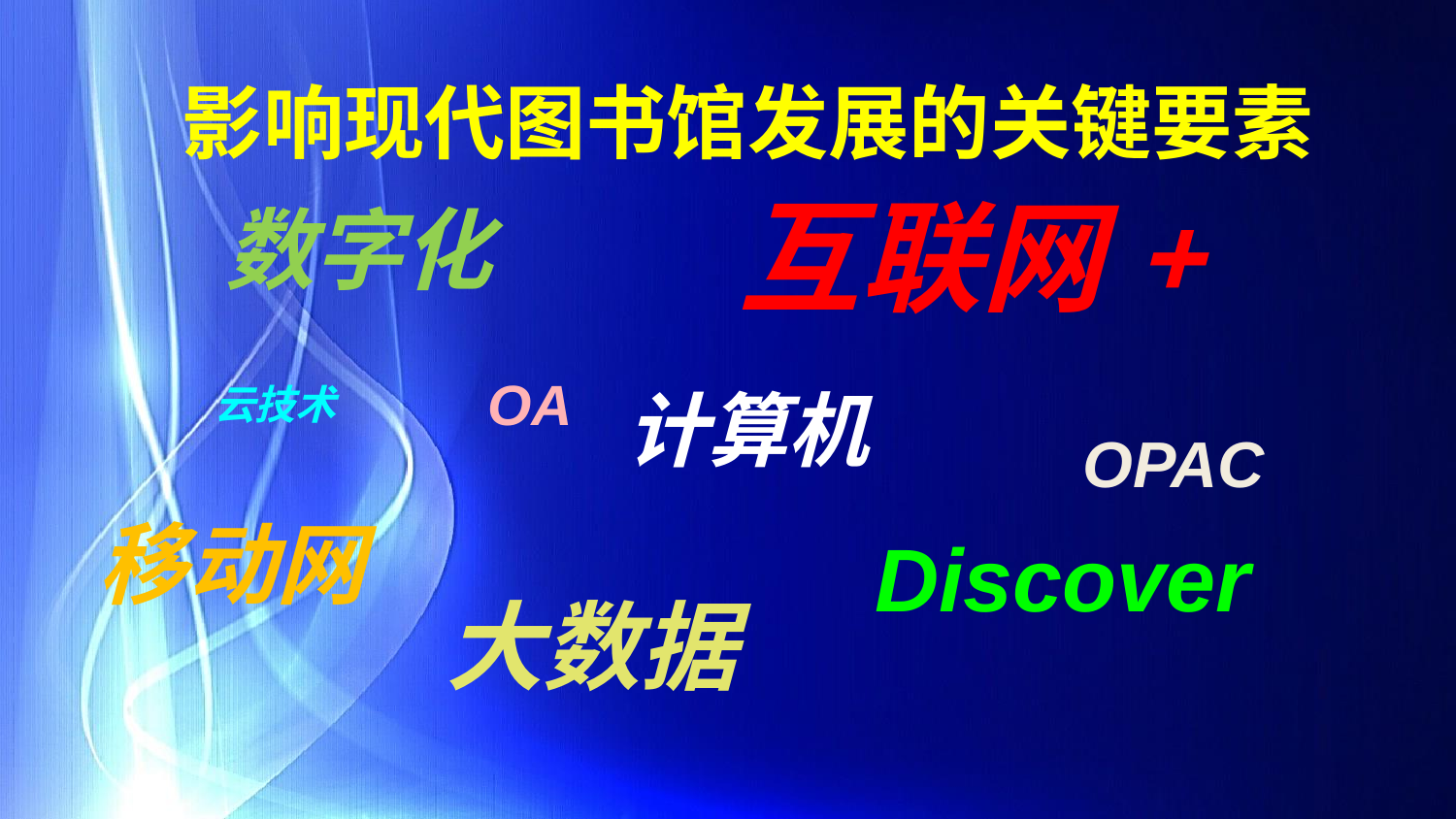

影响现代图书馆发展的关键要素
互联网+
数字化
OA
云技术
计算机
OPAC
移动网
Discover
大数据